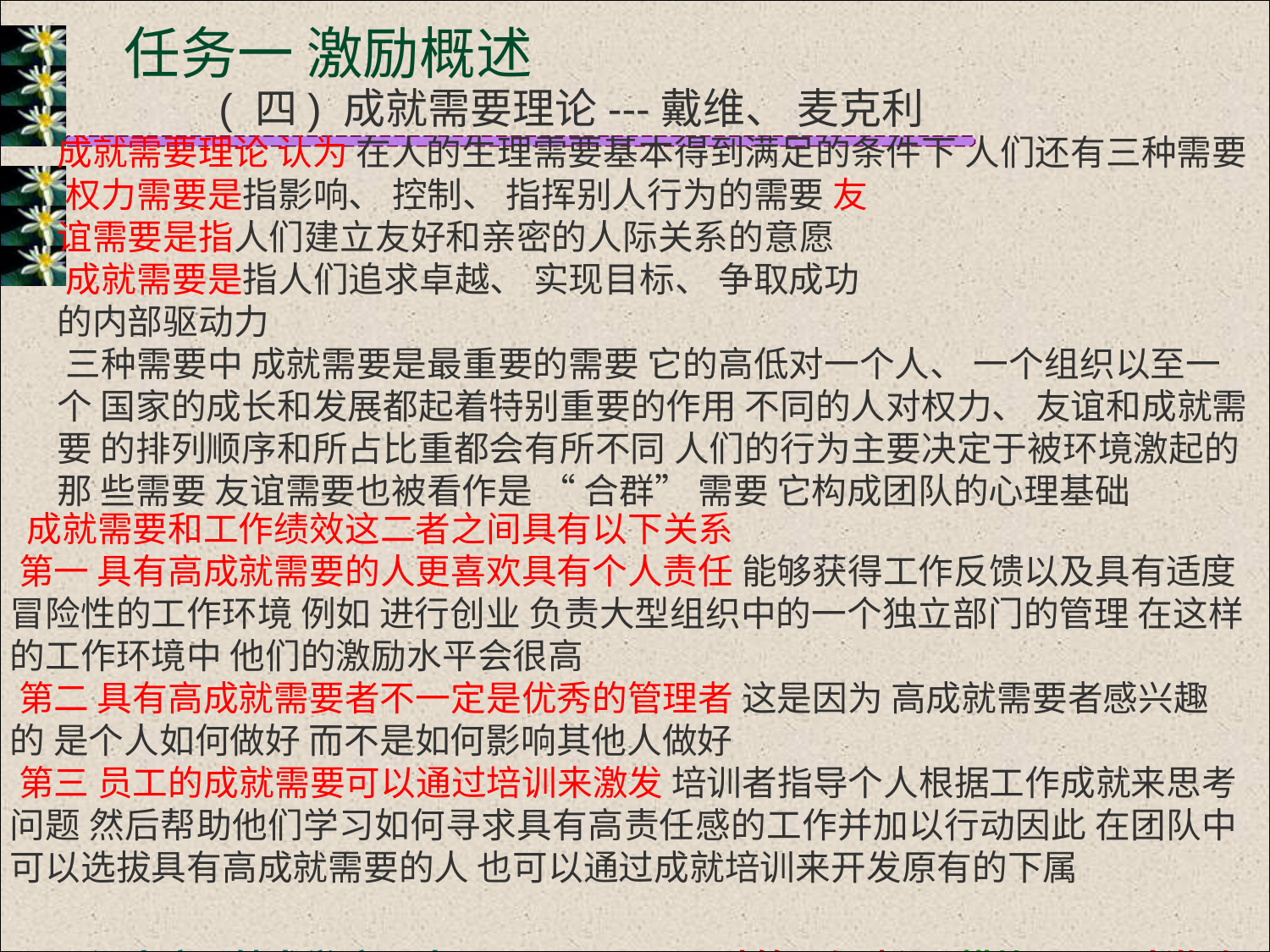

# 任务一 激励概述

( 四) 成就需要理论---戴维、 麦克利
成就需要理论 认为 在人的生理需要基本得到满足的条件下 人们还有三种需要
权力需要是指影响、 控制、 指挥别人行为的需要 友谊需要是指人们建立友好和亲密的人际关系的意愿
成就需要是指人们追求卓越、 实现目标、 争取成功的内部驱动力
三种需要中 成就需要是最重要的需要 它的高低对一个人、 一个组织以至一个 国家的成长和发展都起着特别重要的作用 不同的人对权力、 友谊和成就需要 的排列顺序和所占比重都会有所不同 人们的行为主要决定于被环境激起的那 些需要 友谊需要也被看作是 “ 合群” 需要 它构成团队的心理基础
成就需要和工作绩效这二者之间具有以下关系
第一 具有高成就需要的人更喜欢具有个人责任 能够获得工作反馈以及具有适度 冒险性的工作环境 例如 进行创业 负责大型组织中的一个独立部门的管理 在这样 的工作环境中 他们的激励水平会很高
第二 具有高成就需要者不一定是优秀的管理者 这是因为 高成就需要者感兴趣的 是个人如何做好 而不是如何影响其他人做好
第三 员工的成就需要可以通过培训来激发 培训者指导个人根据工作成就来思考 问题 然后帮助他们学习如何寻求具有高责任感的工作并加以行动因此 在团队中 可以选拔具有高成就需要的人 也可以通过成就培训来开发原有的下属

湖南应用技术学院 邓太平	团队管理与建设·模块五·团队激励 19